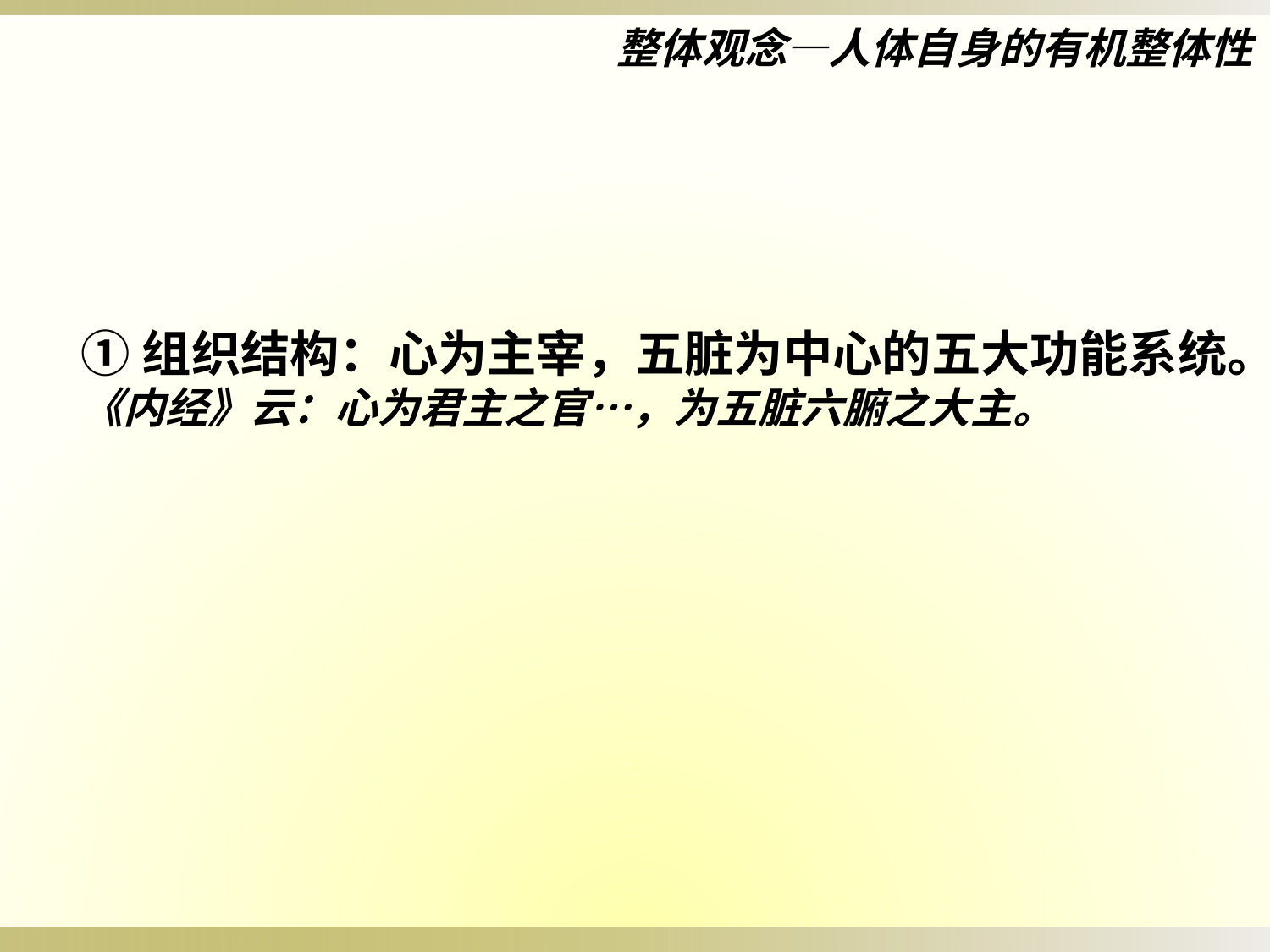

整体观念—人体自身的有机整体性
①组织结构：心为主宰，五脏为中心的五大功能系统。
《内经》云：心为君主之官…，为五脏六腑之大主。